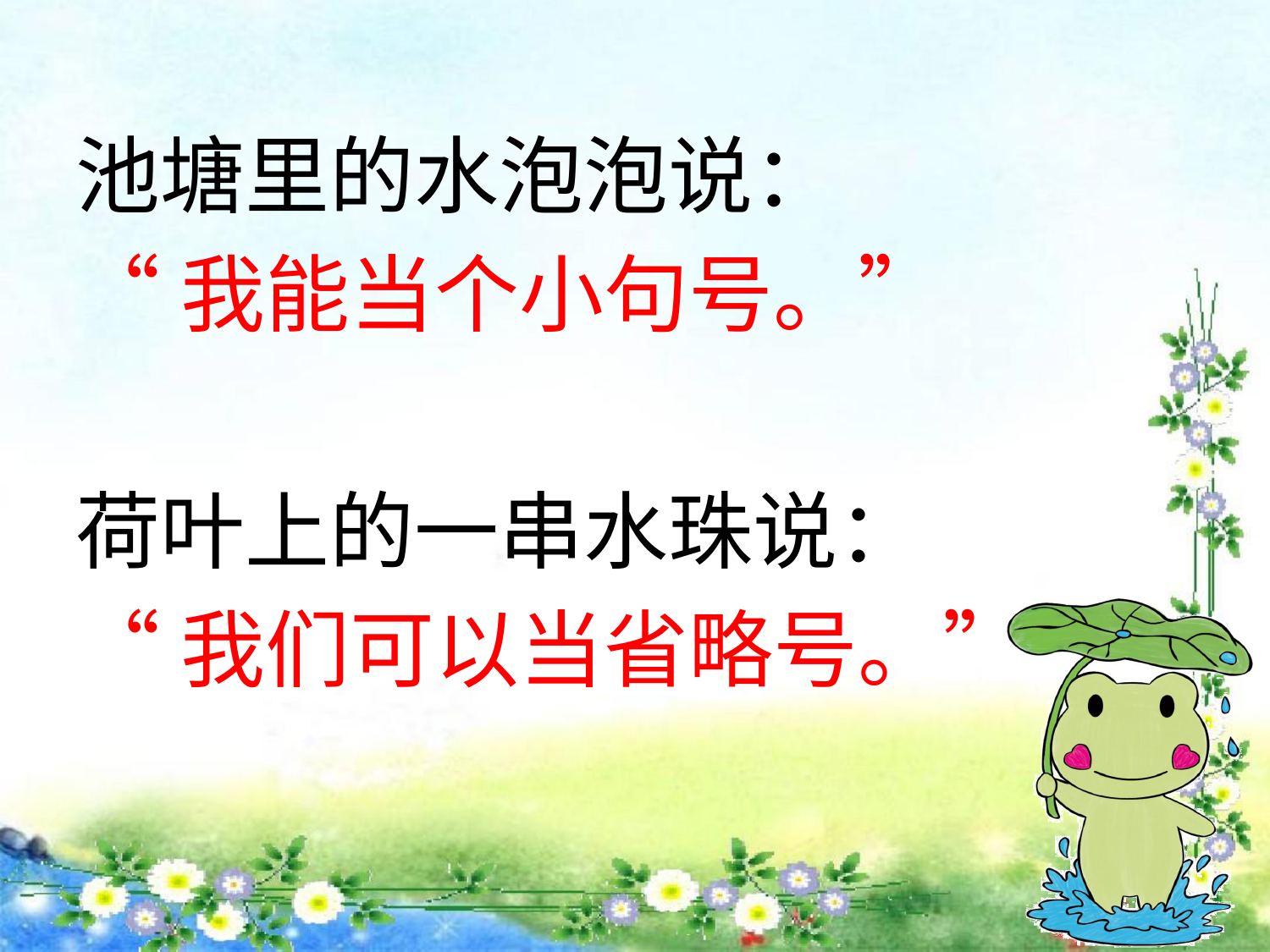

池塘里的水泡泡说：
“我能当个小句号。”

荷叶上的一串水珠说：
“我们可以当省略号。”